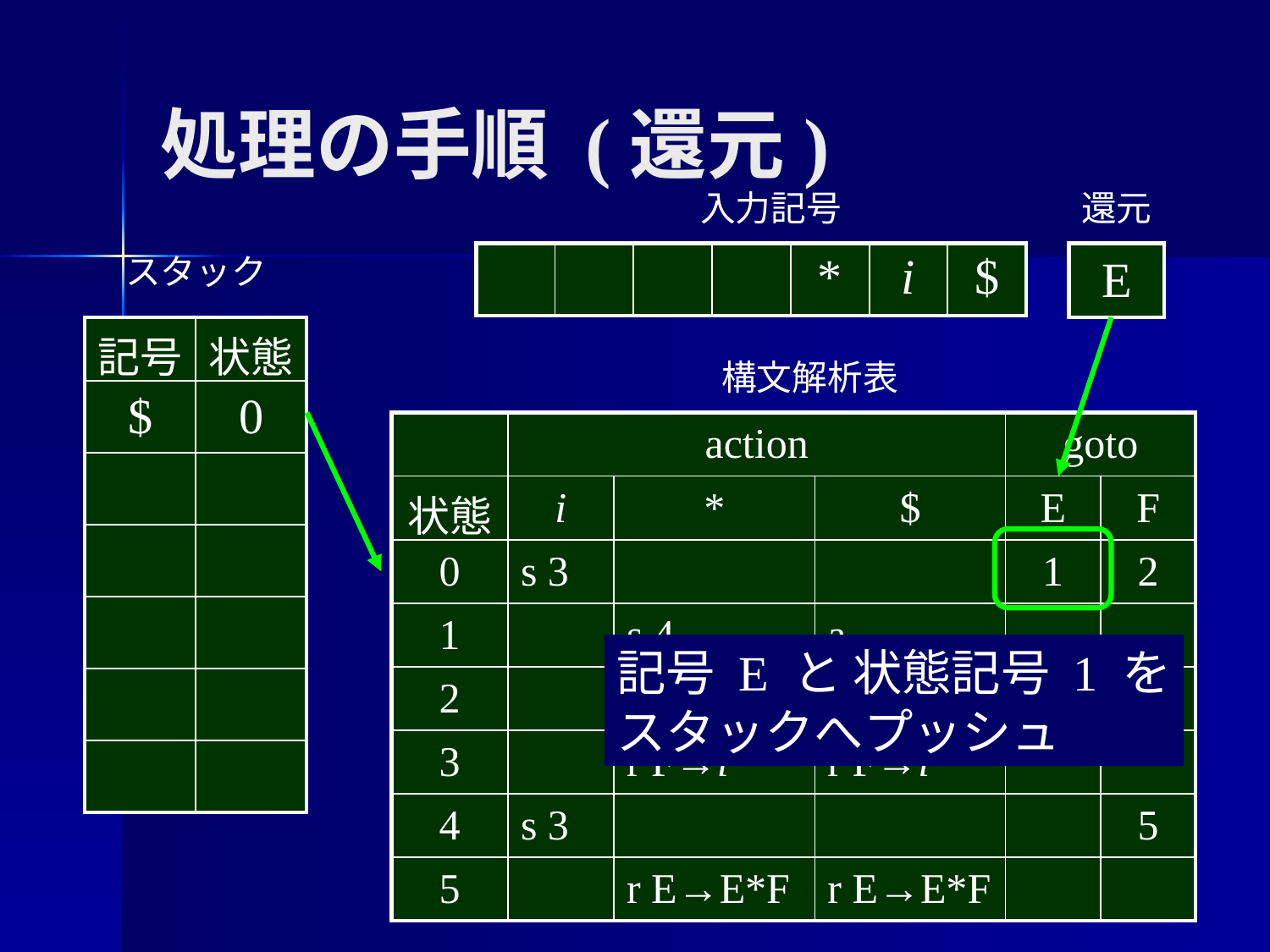

# 処理の手順 (還元)
入力記号
還元
スタック
|  |  |  |  | \* | i | $ |
| --- | --- | --- | --- | --- | --- | --- |
| E |
| --- |
| 記号 | 状態 |
| --- | --- |
| $ | 0 |
|  |  |
|  |  |
|  |  |
|  |  |
|  |  |

構文解析表

|  | action |  |  | goto |  |
| --- | --- | --- | --- | --- | --- |
| 状態 | i | \* | $ | E | F |
| 0 | s 3 |  |  | 1 | 2 |
| 1 |  | s 4 | a |  |  |
| 2 |  | r E→F | r E→F |  |  |
| 3 |  | r F→i | r F→i |  |  |
| 4 | s 3 |  |  |  | 5 |
| 5 |  | r E→E\*F | r E→E\*F |  |  |

記号 E と 状態記号 1 を
スタックへプッシュ